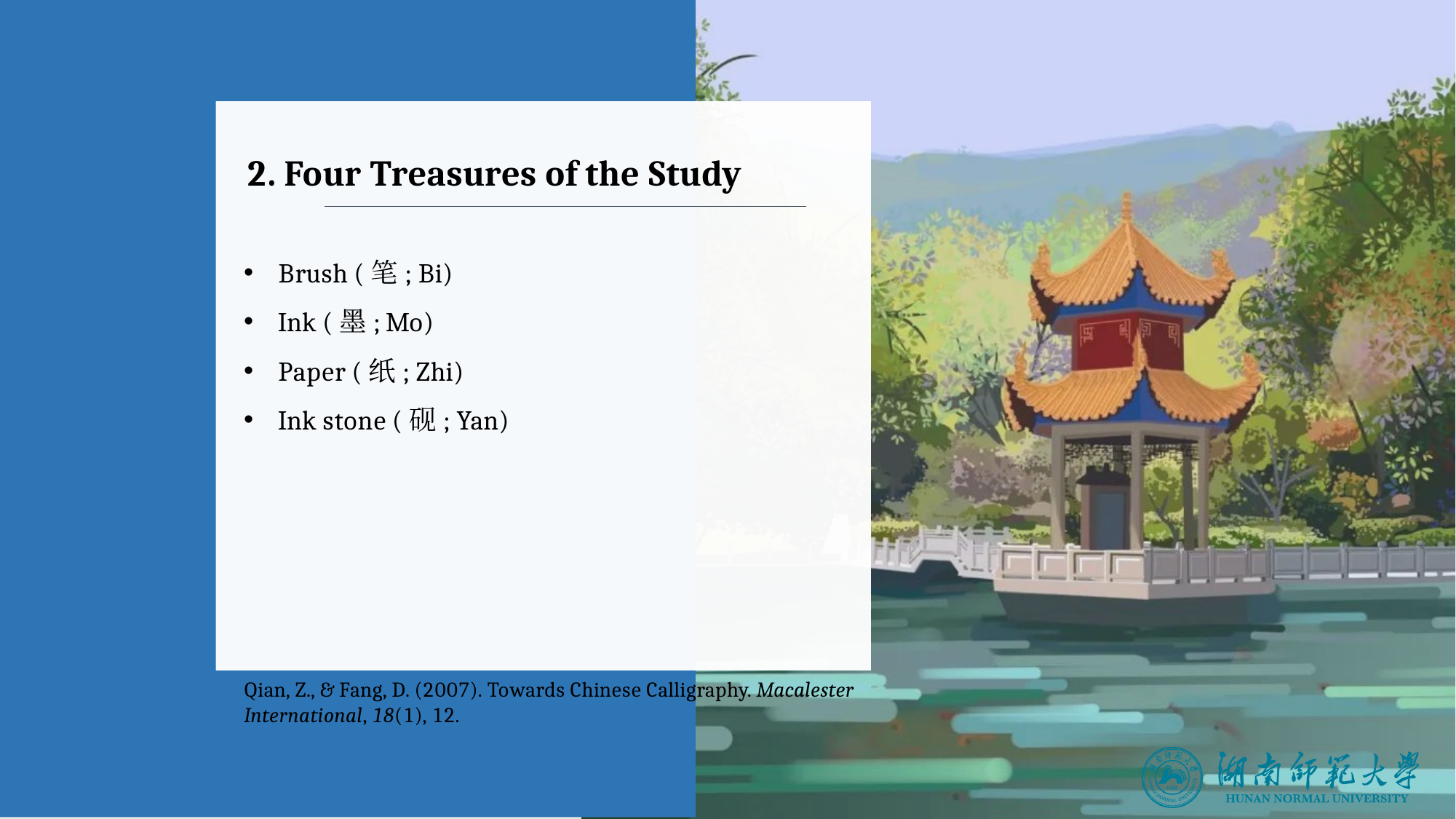

2. Four Treasures of the Study

Brush (笔; Bi)
Ink (墨; Mo)
Paper (纸; Zhi)
Ink stone (砚; Yan)

Qian, Z., & Fang, D. (2007). Towards Chinese Calligraphy. Macalester International, 18(1), 12.